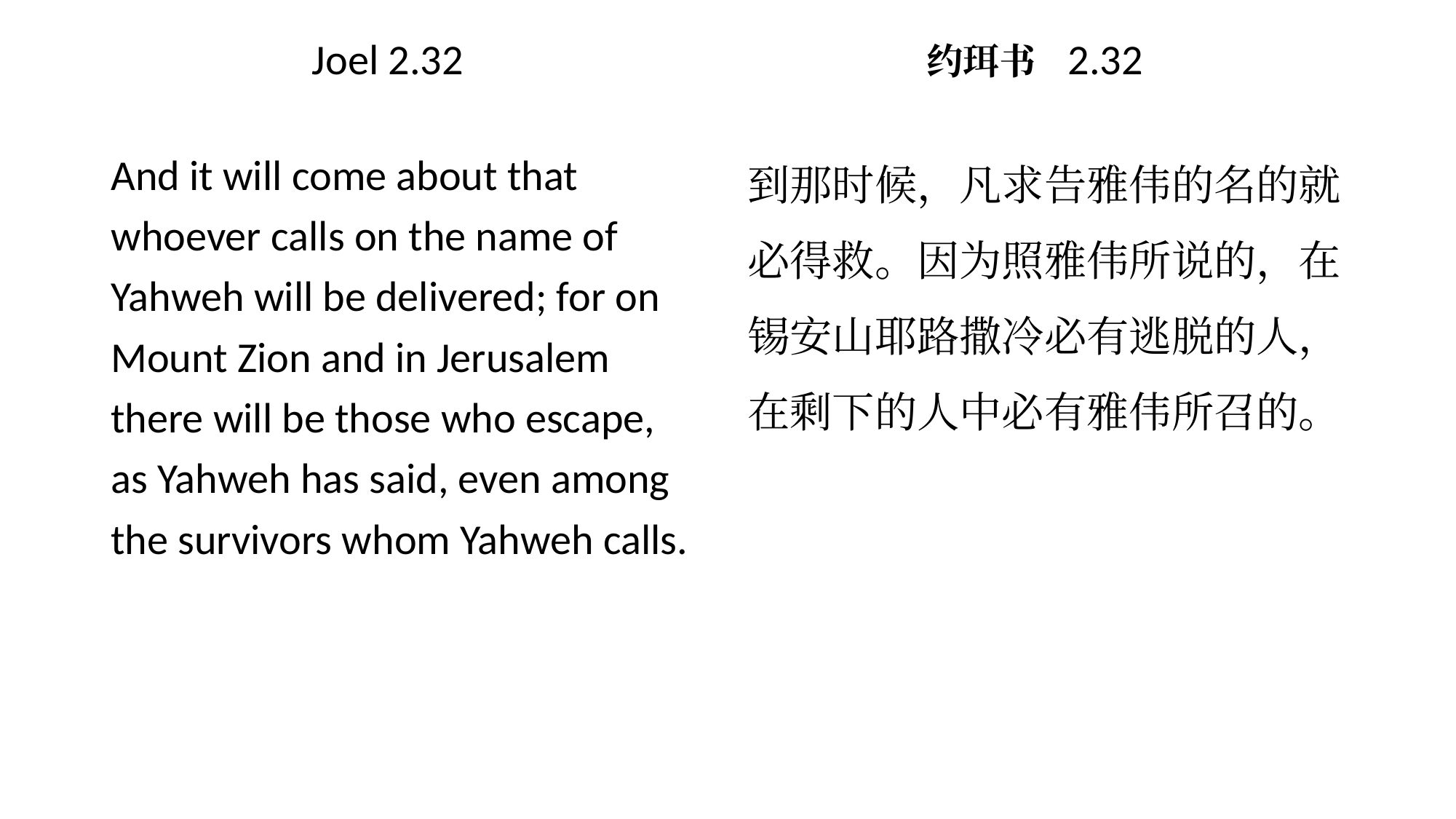

# Joel 2.32                                               约珥书  2.32
到那时候，凡求告雅伟的名的就必得救。因为照雅伟所说的，在锡安山耶路撒冷必有逃脱的人，在剩下的人中必有雅伟所召的。
And it will come about that whoever calls on the name of Yahweh will be delivered; for on Mount Zion and in Jerusalem there will be those who escape,  as Yahweh has said, even among the survivors whom Yahweh calls.